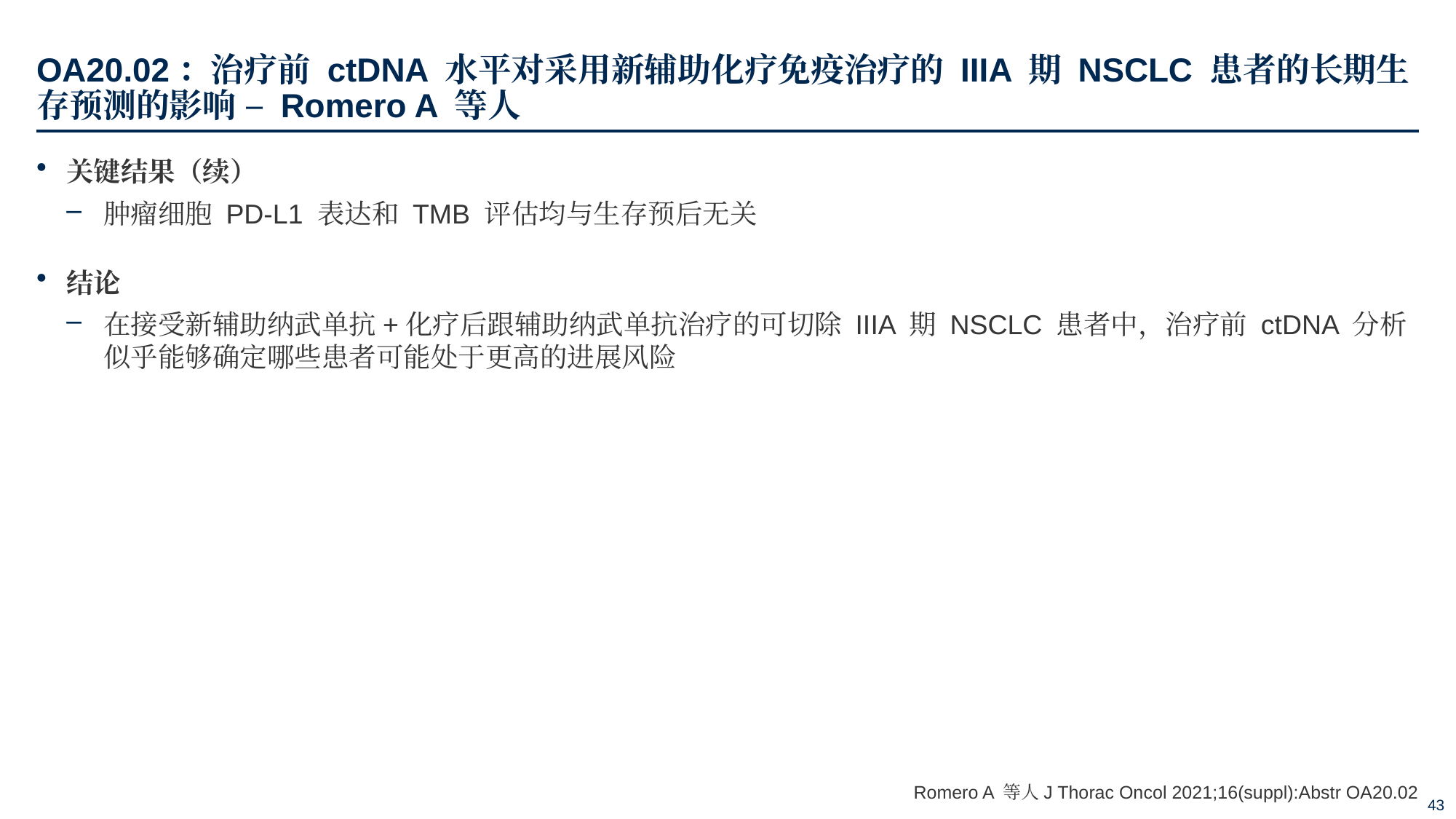

# OA20.02：治疗前 ctDNA 水平对采用新辅助化疗免疫治疗的 IIIA 期 NSCLC 患者的长期生存预测的影响 – Romero A 等人
关键结果（续）
肿瘤细胞 PD-L1 表达和 TMB 评估均与生存预后无关
结论
在接受新辅助纳武单抗+化疗后跟辅助纳武单抗治疗的可切除 IIIA 期 NSCLC 患者中，治疗前 ctDNA 分析似乎能够确定哪些患者可能处于更高的进展风险

Romero A 等人J Thorac Oncol 2021;16(suppl):Abstr OA20.02